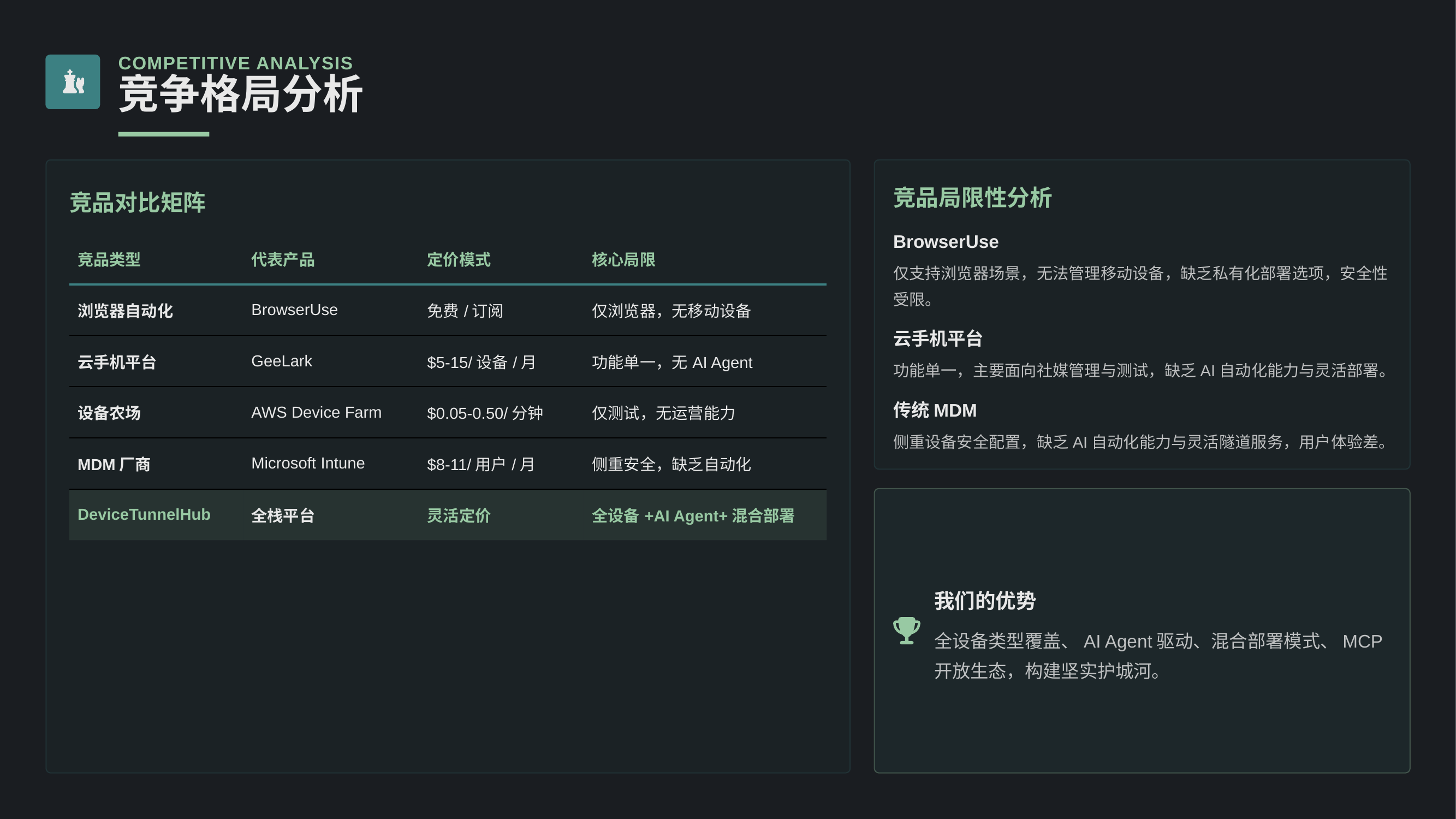

COMPETITIVE ANALYSIS

竞争格局分析

竞品局限性分析
竞品对比矩阵
BrowserUse
| 竞品类型 | 代表产品 | 定价模式 | 核心局限 |
| --- | --- | --- | --- |
| 浏览器自动化 | BrowserUse | 免费/订阅 | 仅浏览器，无移动设备 |
| 云手机平台 | GeeLark | $5-15/设备/月 | 功能单一，无AI Agent |
| 设备农场 | AWS Device Farm | $0.05-0.50/分钟 | 仅测试，无运营能力 |
| MDM厂商 | Microsoft Intune | $8-11/用户/月 | 侧重安全，缺乏自动化 |
| DeviceTunnelHub | 全栈平台 | 灵活定价 | 全设备+AI Agent+混合部署 |
仅支持浏览器场景，无法管理移动设备，缺乏私有化部署选项，安全性受限。
云手机平台
功能单一，主要面向社媒管理与测试，缺乏AI自动化能力与灵活部署。
传统MDM
侧重设备安全配置，缺乏AI自动化能力与灵活隧道服务，用户体验差。

我们的优势

全设备类型覆盖、AI Agent驱动、混合部署模式、MCP开放生态，构建坚实护城河。